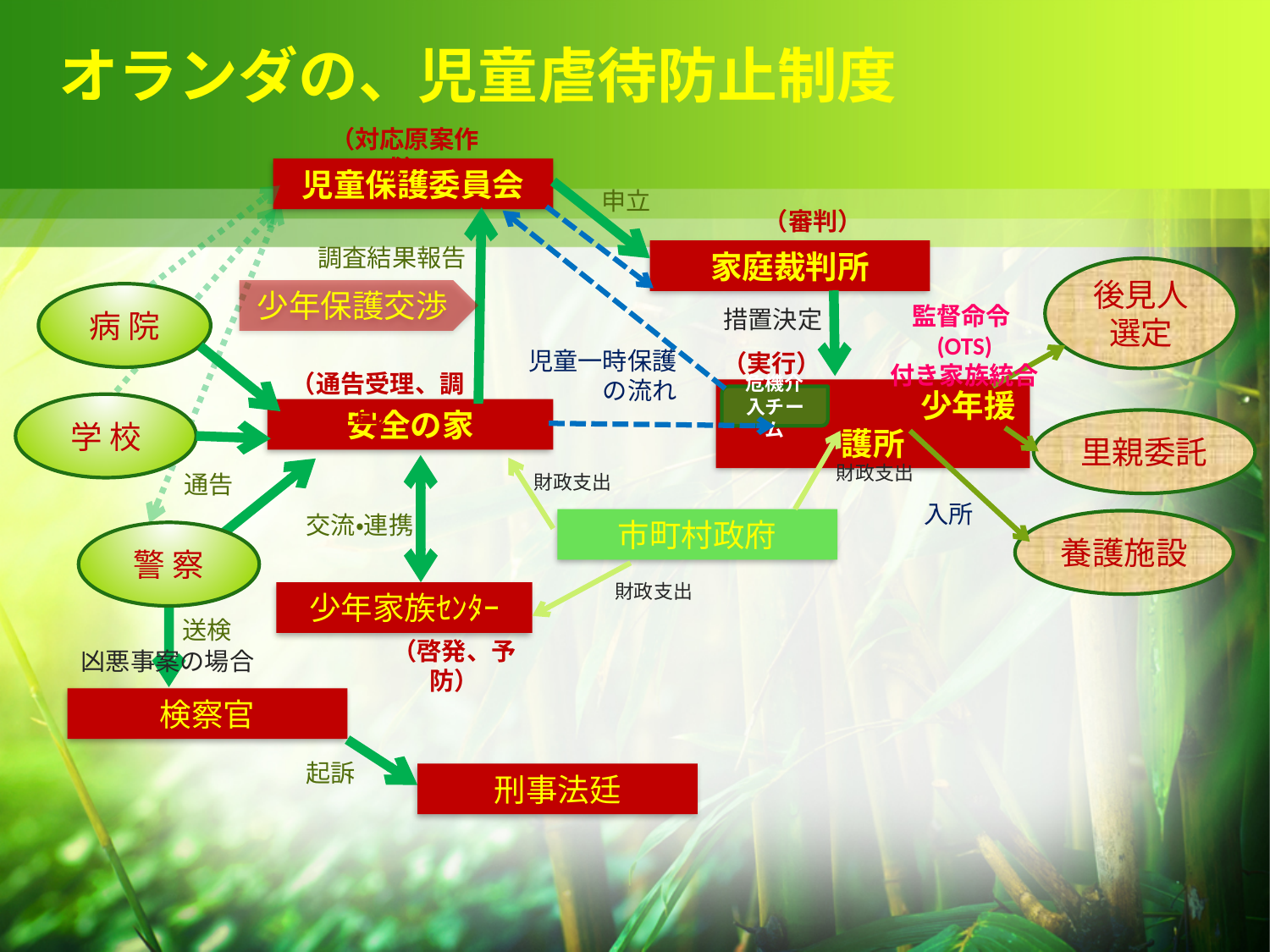

オランダの、児童虐待防止制度
（対応原案作成）
児童保護委員会
申立
（審判）
調査結果報告
家庭裁判所
後見人選定
少年保護交渉
病 院
監督命令(OTS)
付き家族統合
措置決定
児童一時保護の流れ
（実行）
（通告受理、調査）
　　　　　　少年援護所
危機介入チーム
学 校
安全の家
里親委託
財政支出
通告
財政支出
入所
交流・連携
市町村政府
養護施設
警 察
財政支出
少年家族ｾﾝﾀｰ
送検
（啓発、予防）
凶悪事案の場合
検察官
起訴
刑事法廷